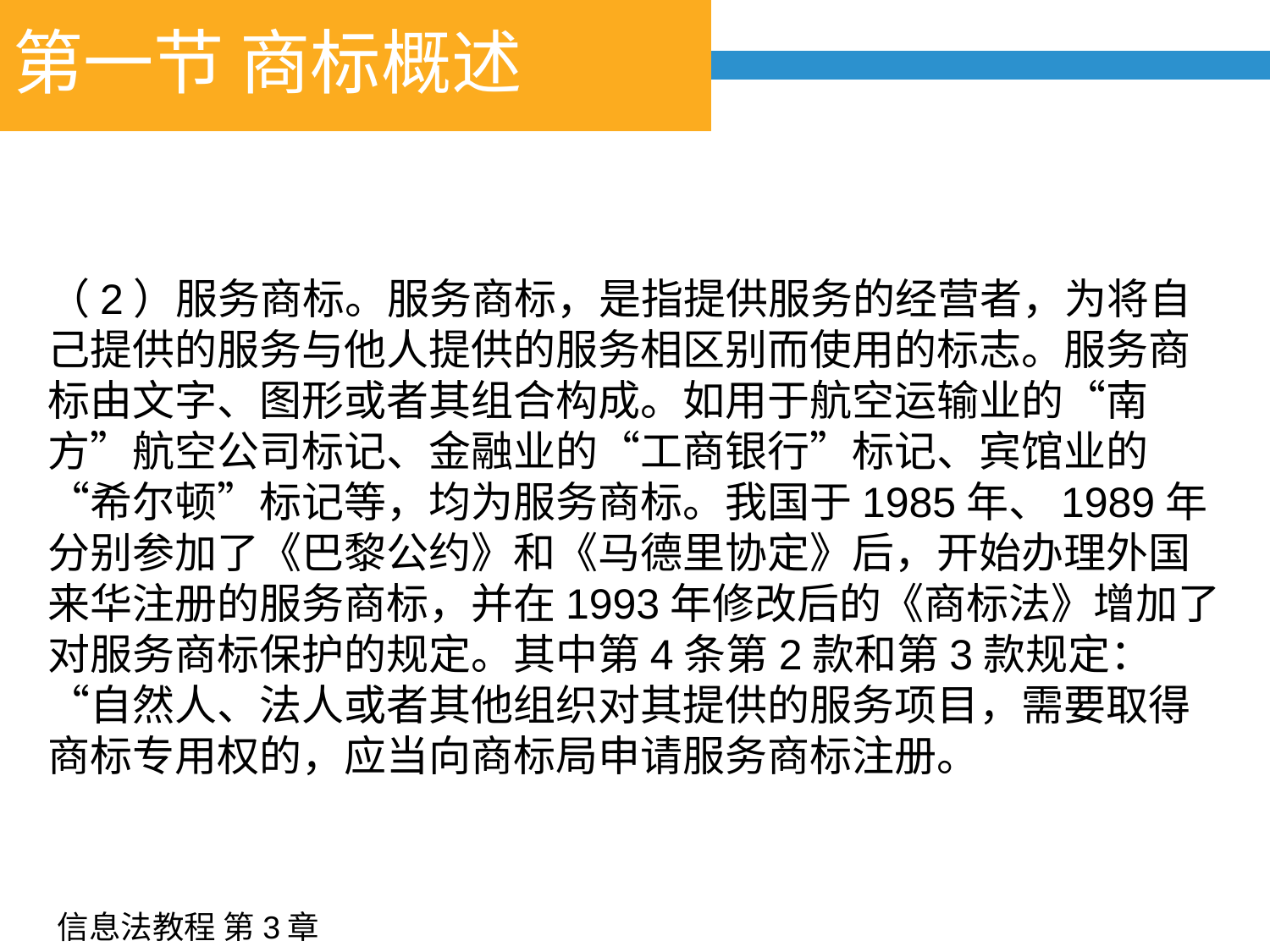

# 第一节 商标概述
（2）服务商标。服务商标，是指提供服务的经营者，为将自己提供的服务与他人提供的服务相区别而使用的标志。服务商标由文字、图形或者其组合构成。如用于航空运输业的“南方”航空公司标记、金融业的“工商银行”标记、宾馆业的“希尔顿”标记等，均为服务商标。我国于1985年、1989年分别参加了《巴黎公约》和《马德里协定》后，开始办理外国来华注册的服务商标，并在1993年修改后的《商标法》增加了对服务商标保护的规定。其中第4条第2款和第3款规定：“自然人、法人或者其他组织对其提供的服务项目，需要取得商标专用权的，应当向商标局申请服务商标注册。
信息法教程 第3章